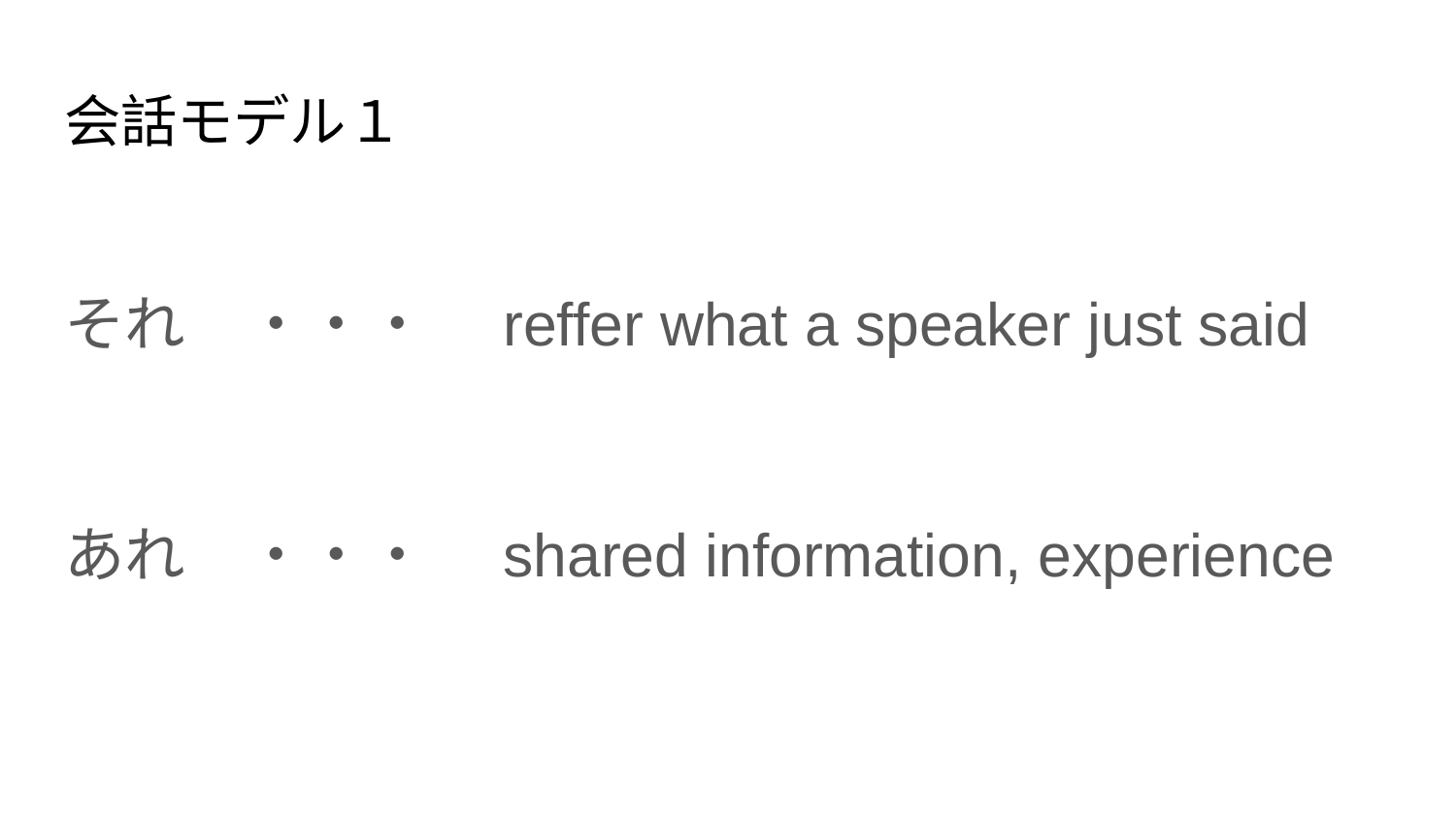

# 会話モデル１

それ　・・・　reffer what a speaker just said

あれ　・・・　shared information, experience